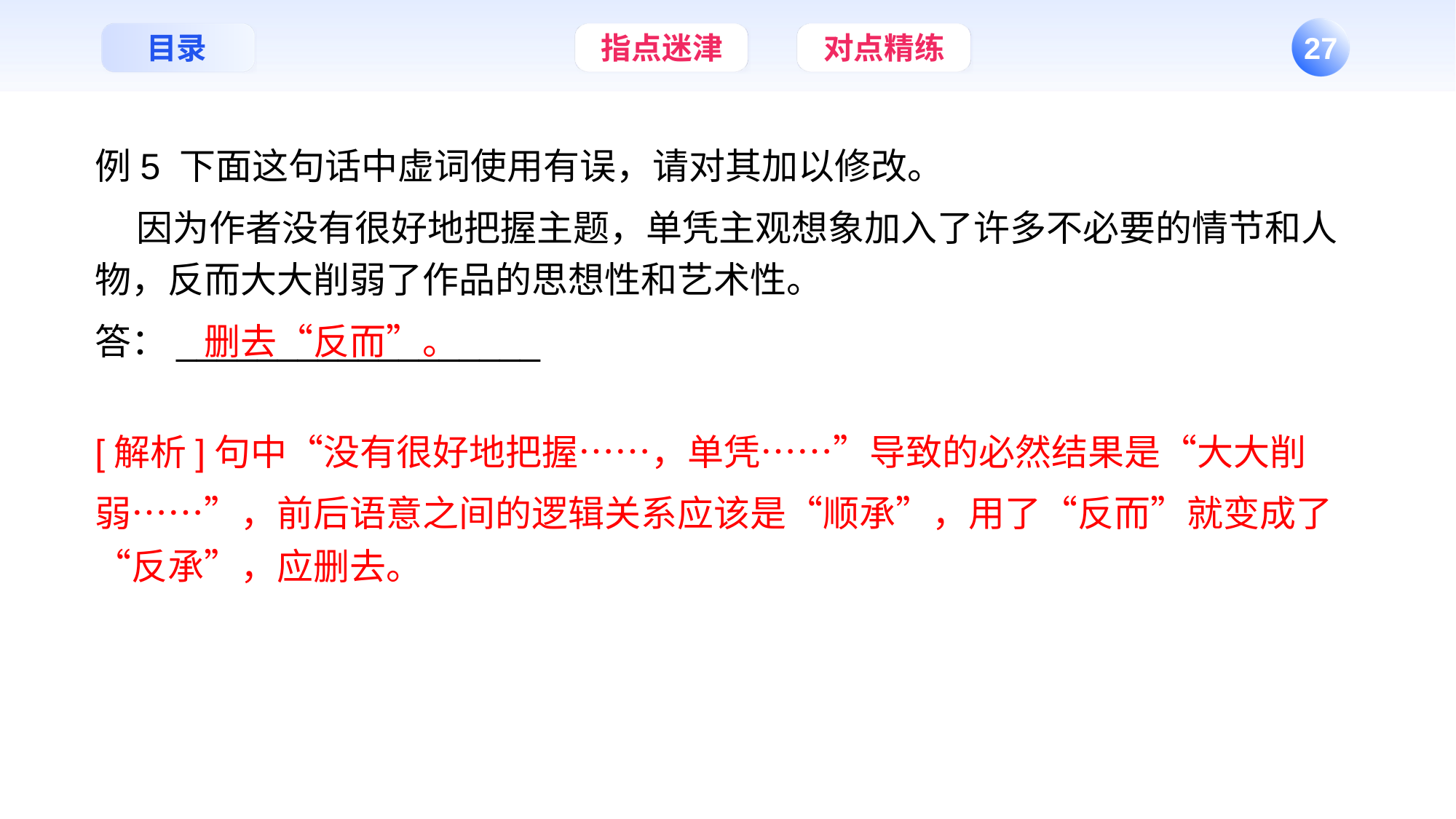

例5 下面这句话中虚词使用有误，请对其加以修改。
    因为作者没有很好地把握主题，单凭主观想象加入了许多不必要的情节和人物，反而大大削弱了作品的思想性和艺术性。
答：__________________
删去“反而”。
[解析]句中“没有很好地把握……，单凭……”导致的必然结果是“大大削
弱……”，前后语意之间的逻辑关系应该是“顺承”，用了“反而”就变成了“反承”，应删去。